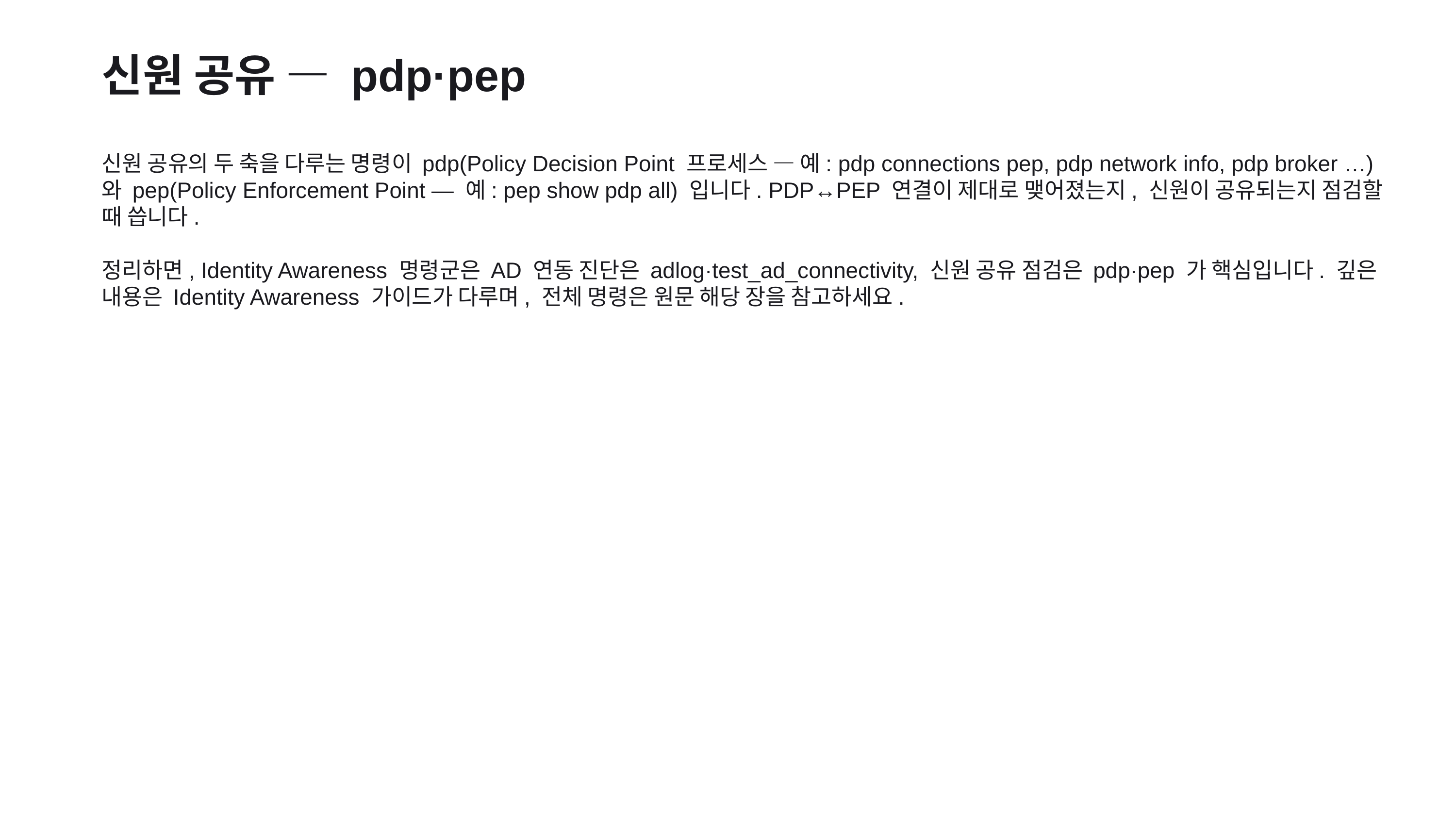

신원 공유 — pdp·pep
신원 공유의 두 축을 다루는 명령이 pdp(Policy Decision Point 프로세스 — 예: pdp connections pep, pdp network info, pdp broker …)와 pep(Policy Enforcement Point — 예: pep show pdp all) 입니다. PDP↔PEP 연결이 제대로 맺어졌는지, 신원이 공유되는지 점검할 때 씁니다.

정리하면, Identity Awareness 명령군은 AD 연동 진단은 adlog·test_ad_connectivity, 신원 공유 점검은 pdp·pep 가 핵심입니다. 깊은 내용은 Identity Awareness 가이드가 다루며, 전체 명령은 원문 해당 장을 참고하세요.